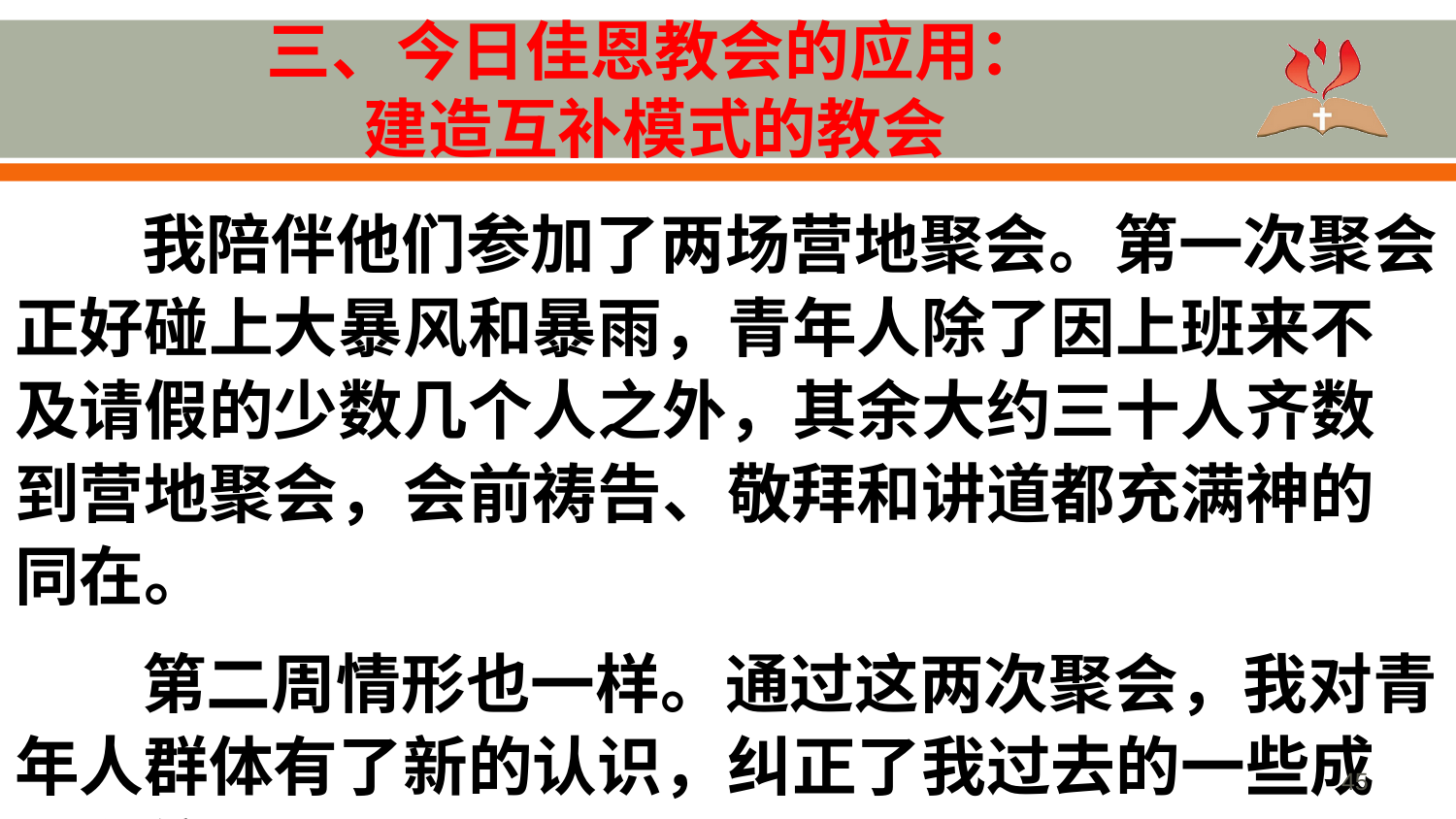

# 三、今日佳恩教会的应用： 建造互补模式的教会
我陪伴他们参加了两场营地聚会。第一次聚会正好碰上大暴风和暴雨，青年人除了因上班来不及请假的少数几个人之外，其余大约三十人齐数到营地聚会，会前祷告、敬拜和讲道都充满神的同在。
第二周情形也一样。通过这两次聚会，我对青年人群体有了新的认识，纠正了我过去的一些成见和偏见。

45